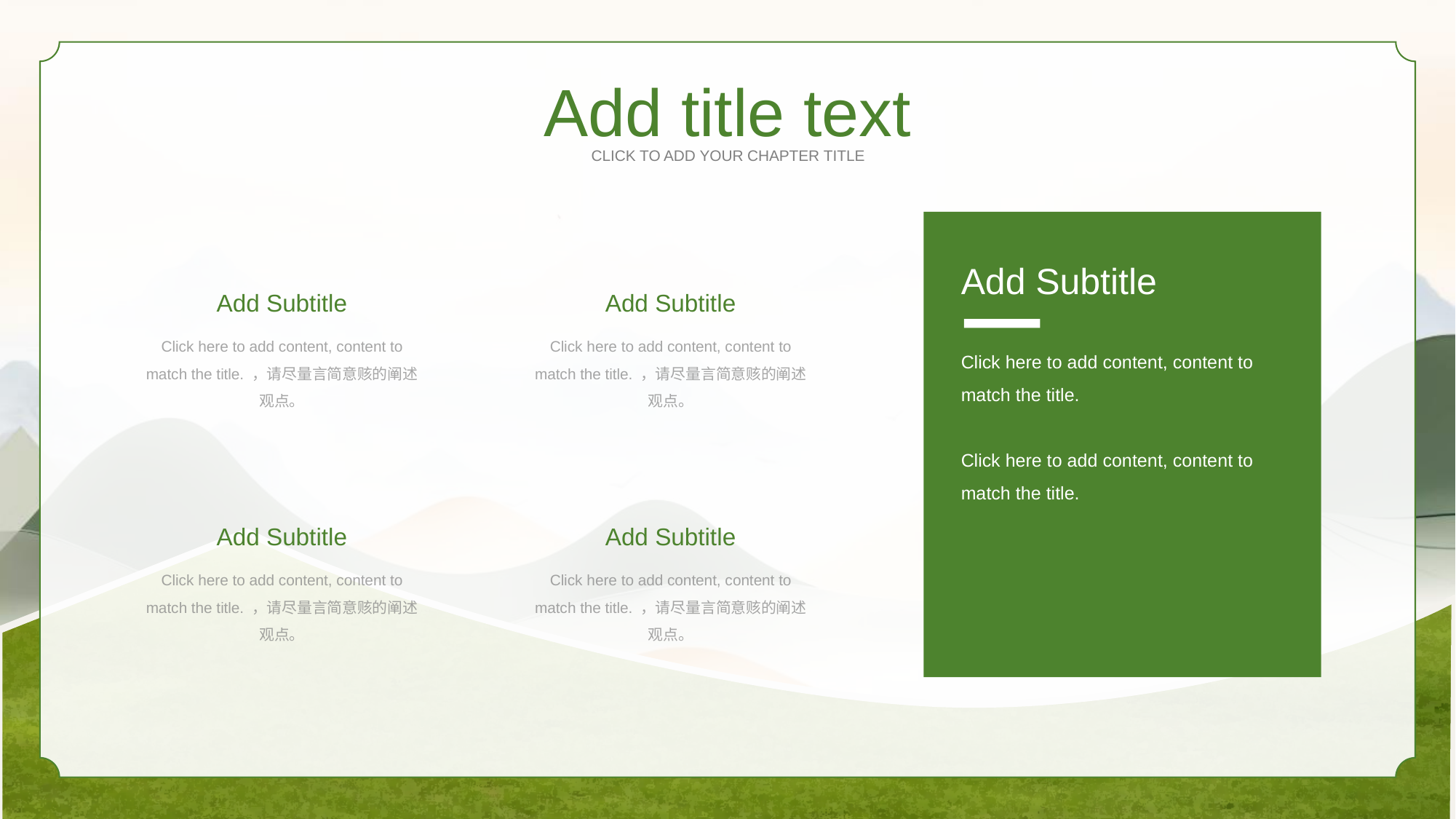

Add title text
CLICK TO ADD YOUR CHAPTER TITLE

Add Subtitle

Click here to add content, content to match the title.

Click here to add content, content to match the title.
01
Add Subtitle
Click here to add content, content to match the title. ，请尽量言简意赅的阐述观点。
02
Add Subtitle
Click here to add content, content to match the title. ，请尽量言简意赅的阐述观点。
03
Add Subtitle
Click here to add content, content to match the title. ，请尽量言简意赅的阐述观点。
04
Add Subtitle
Click here to add content, content to match the title. ，请尽量言简意赅的阐述观点。